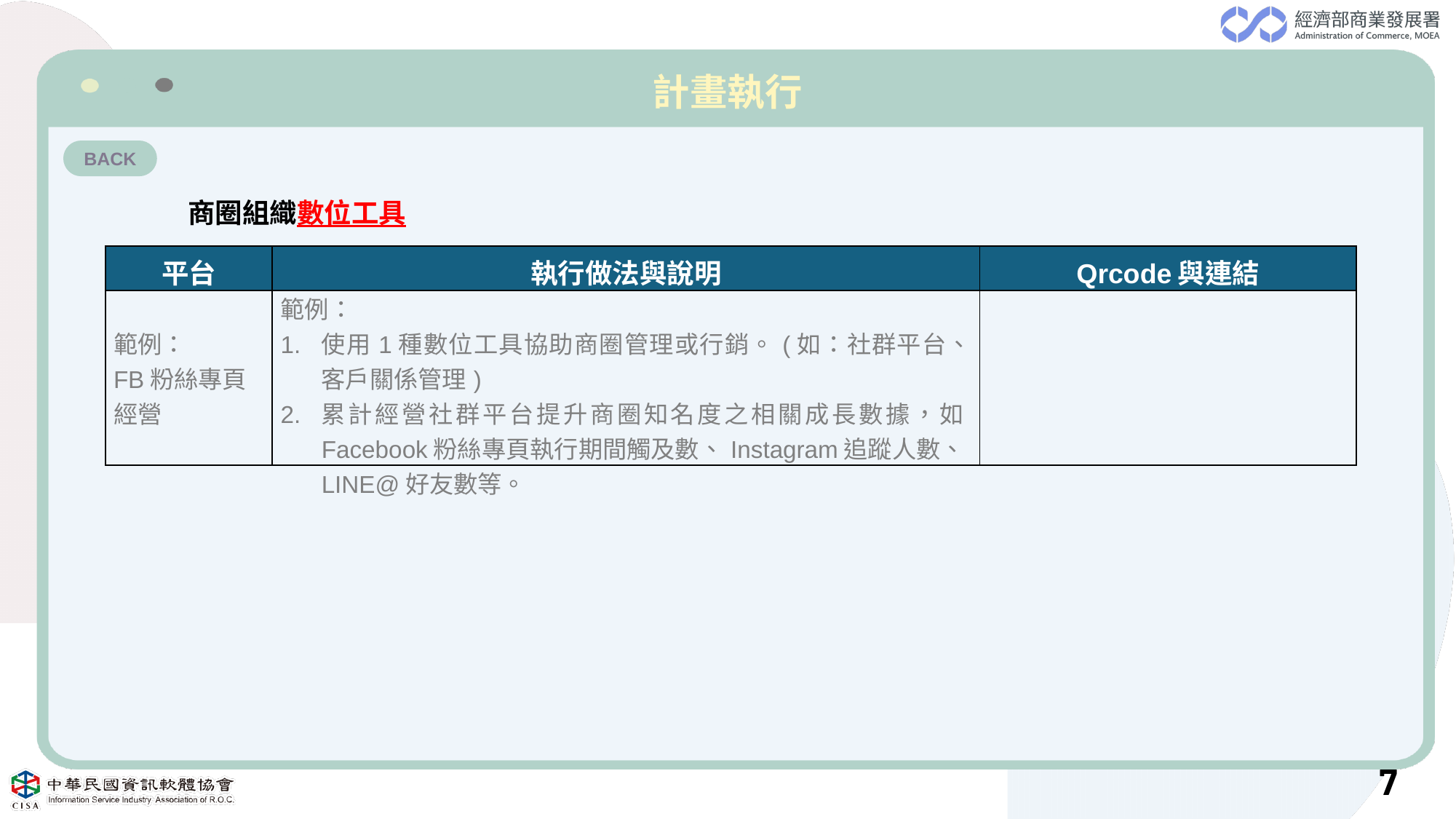

計畫執行
BACK

商圈組織數位工具
| 平台 | 執行做法與說明 | Qrcode與連結 |
| --- | --- | --- |
| 範例： FB粉絲專頁經營 | 範例： 使用1種數位工具協助商圈管理或行銷。(如：社群平台、客戶關係管理) 累計經營社群平台提升商圈知名度之相關成長數據，如Facebook粉絲專頁執行期間觸及數、Instagram追蹤人數、LINE@好友數等。 |  |